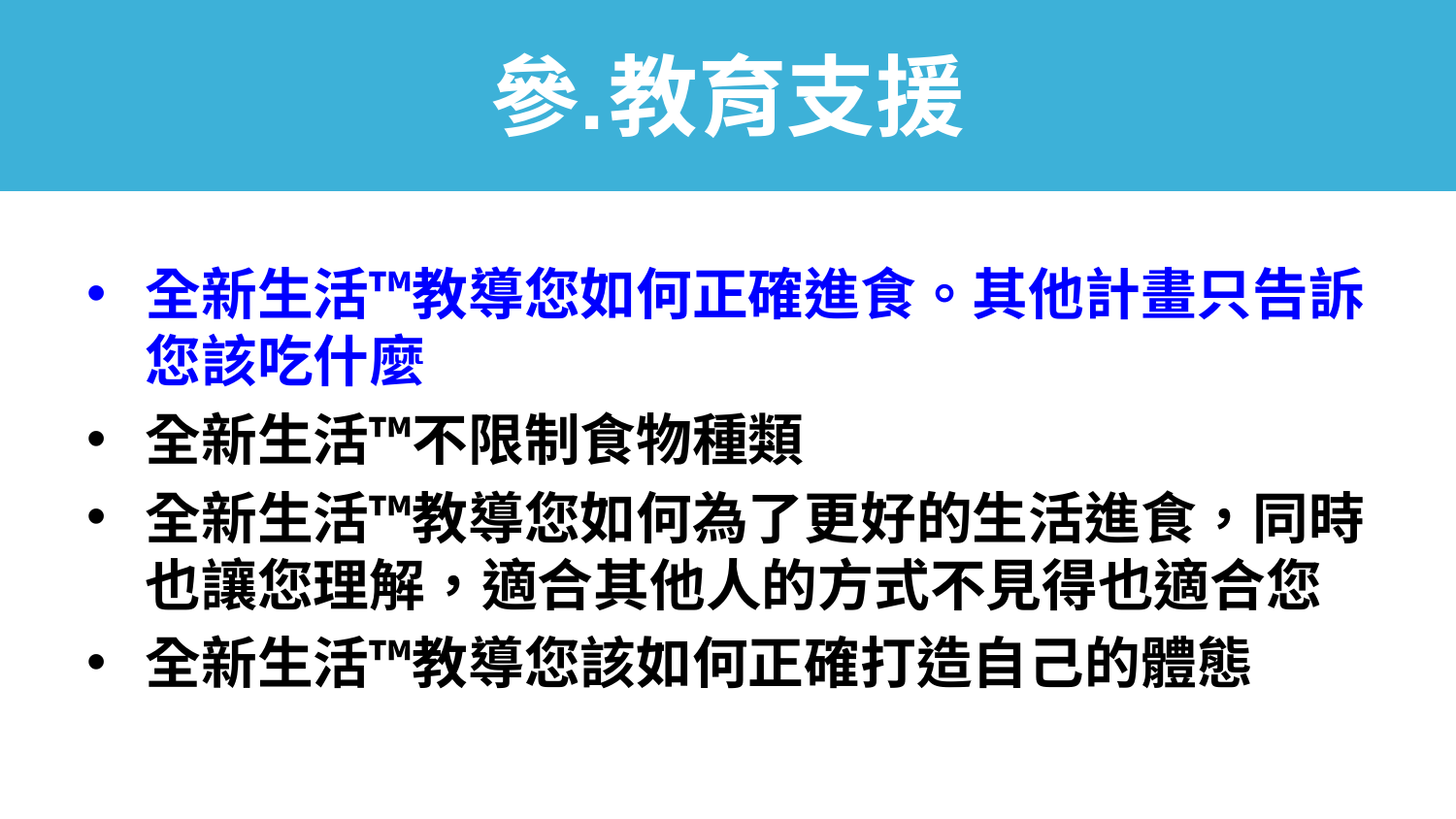

教育支援

全新生活™教導您如何正確進食。其他計畫只告訴您該吃什麼
全新生活™不限制食物種類
全新生活™教導您如何為了更好的生活進食，同時也讓您理解，適合其他人的方式不見得也適合您
全新生活™教導您該如何正確打造自己的體態